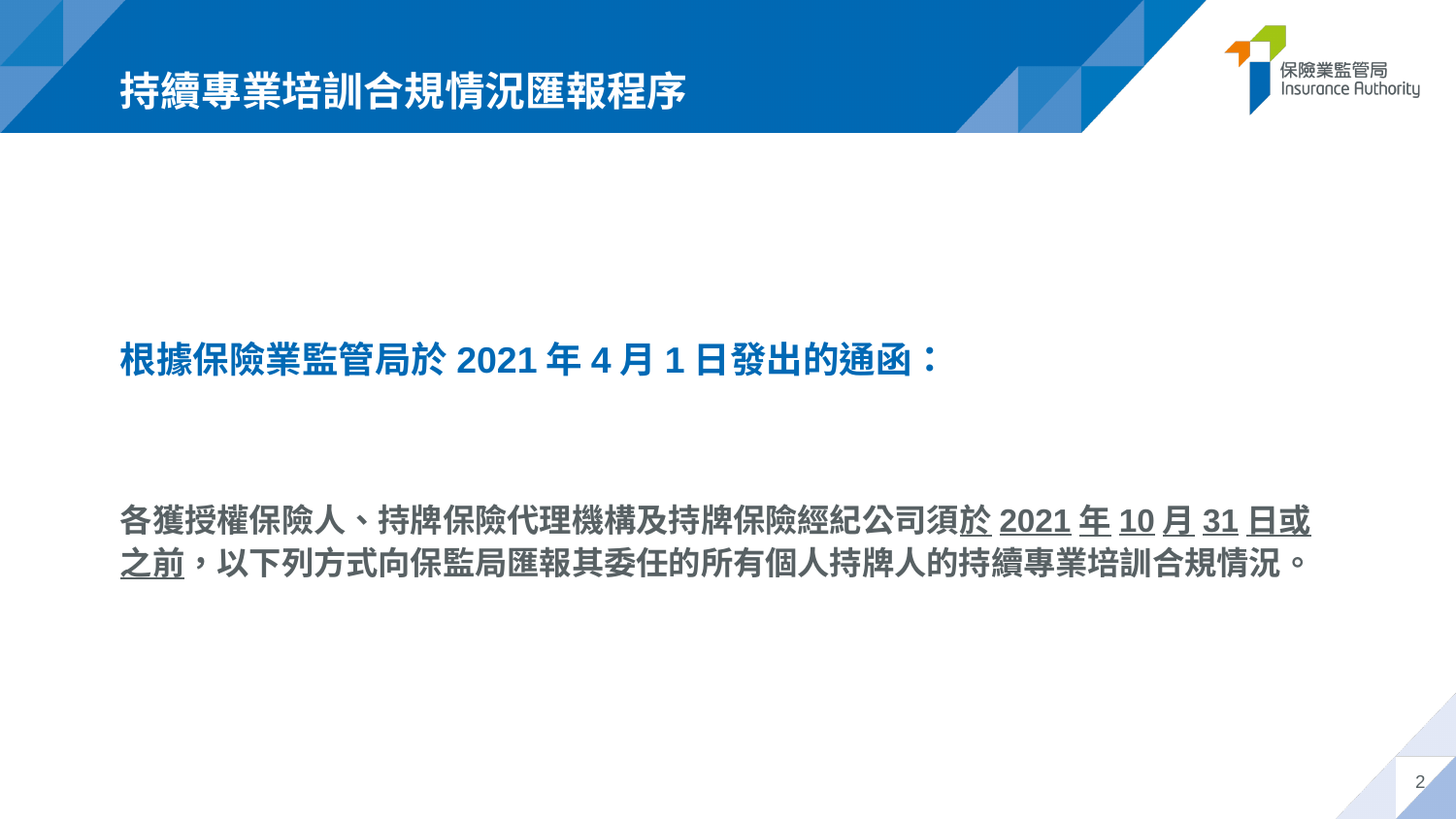

# 持續專業培訓合規情況匯報程序
根據保險業監管局於2021年4月1日發出的通函：
各獲授權保險人、持牌保險代理機構及持牌保險經紀公司須於2021年10月31日或
之前，以下列方式向保監局匯報其委任的所有個人持牌人的持續專業培訓合規情況。
2